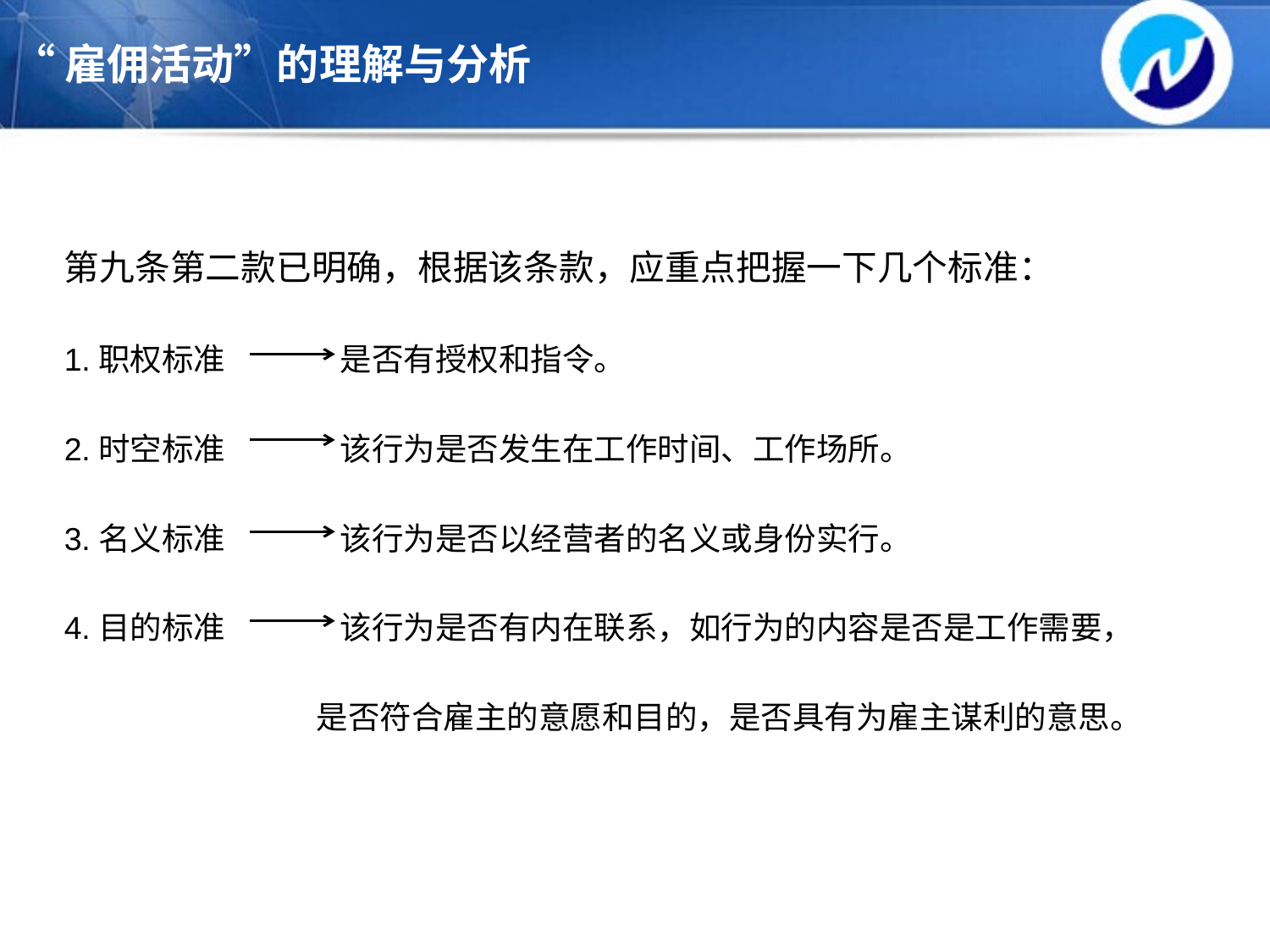

“雇佣活动”的理解与分析
第九条第二款已明确，根据该条款，应重点把握一下几个标准：
1.职权标准                是否有授权和指令。
2.时空标准                该行为是否发生在工作时间、工作场所。
3.名义标准                该行为是否以经营者的名义或身份实行。
4.目的标准                该行为是否有内在联系，如行为的内容是否是工作需要，
                                  是否符合雇主的意愿和目的，是否具有为雇主谋利的意思。